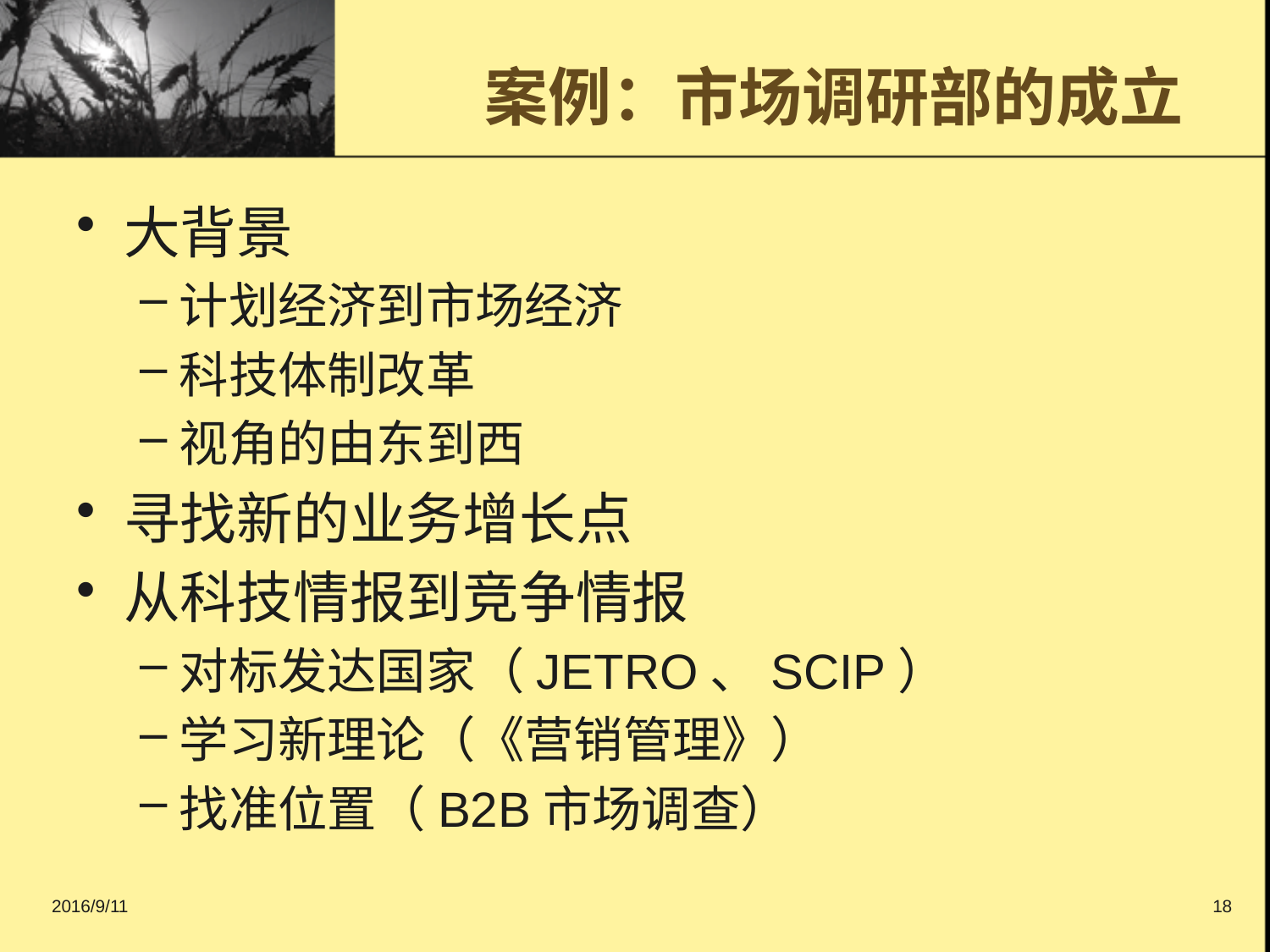

# 案例：市场调研部的成立
大背景
计划经济到市场经济
科技体制改革
视角的由东到西
寻找新的业务增长点
从科技情报到竞争情报
对标发达国家（JETRO、SCIP）
学习新理论（《营销管理》）
找准位置（B2B市场调查）

2016/9/11

18